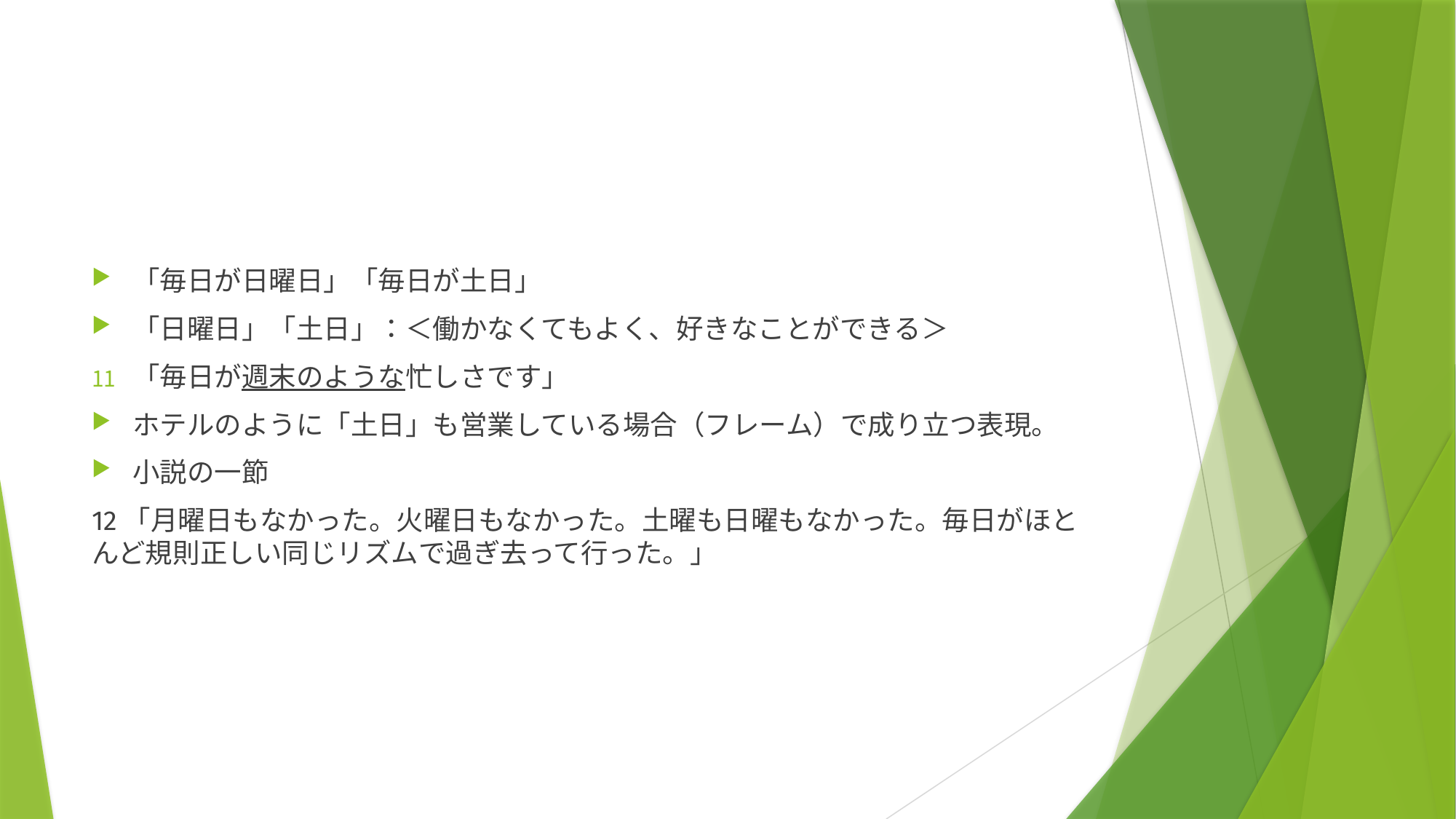

#
「毎日が日曜日」「毎日が土日」
「日曜日」「土日」：＜働かなくてもよく、好きなことができる＞
「毎日が週末のような忙しさです」
ホテルのように「土日」も営業している場合（フレーム）で成り立つ表現。
小説の一節
12「月曜日もなかった。火曜日もなかった。土曜も日曜もなかった。毎日がほとんど規則正しい同じリズムで過ぎ去って行った。」